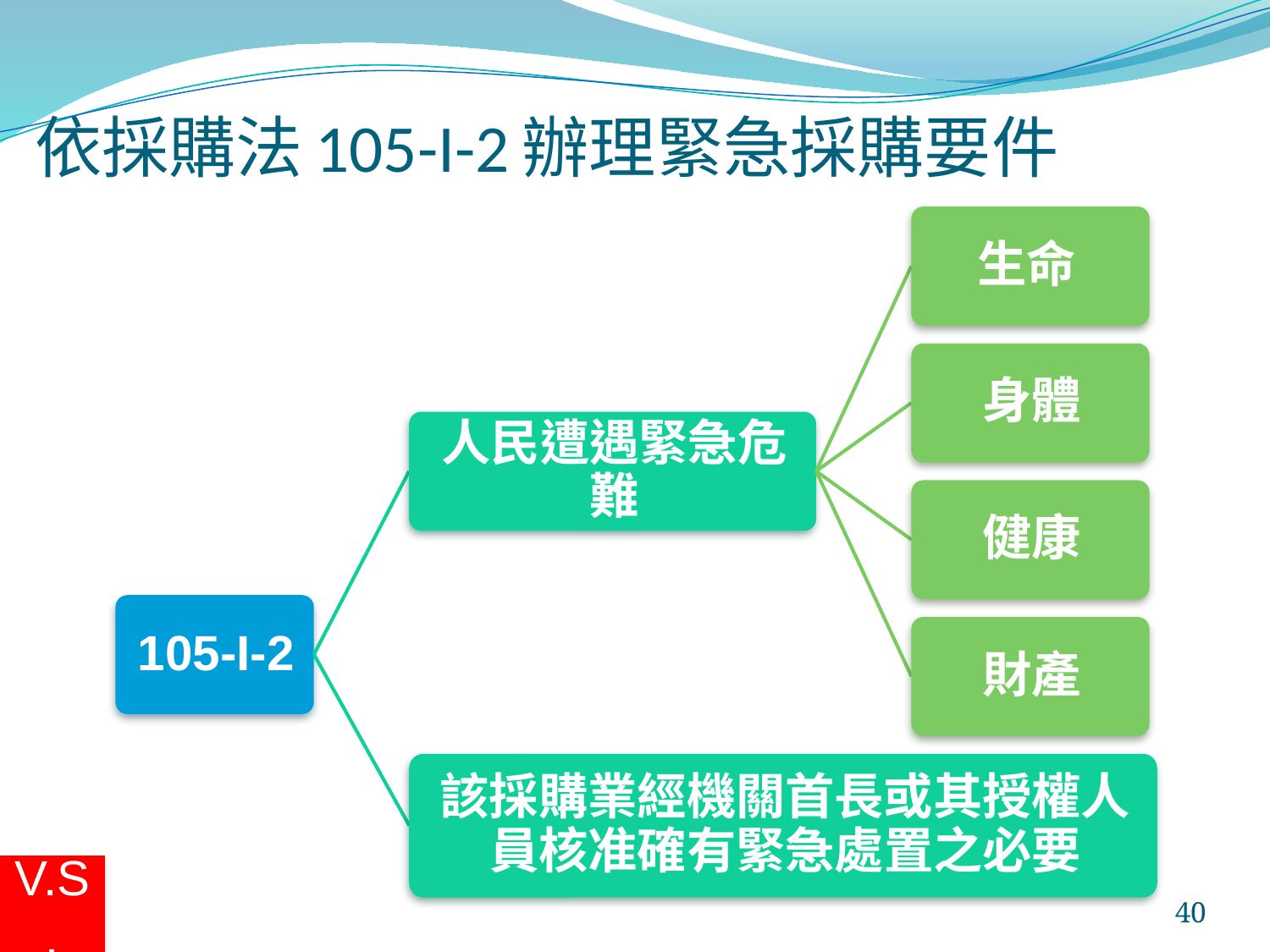

# 依採購法105-I-2辦理緊急採購要件
105-I-2

人民遭遇緊急危難

生命

身體

健康

財產

該採購業經機關首長或其授權人員核准確有緊急處置之必要
V.S.
40